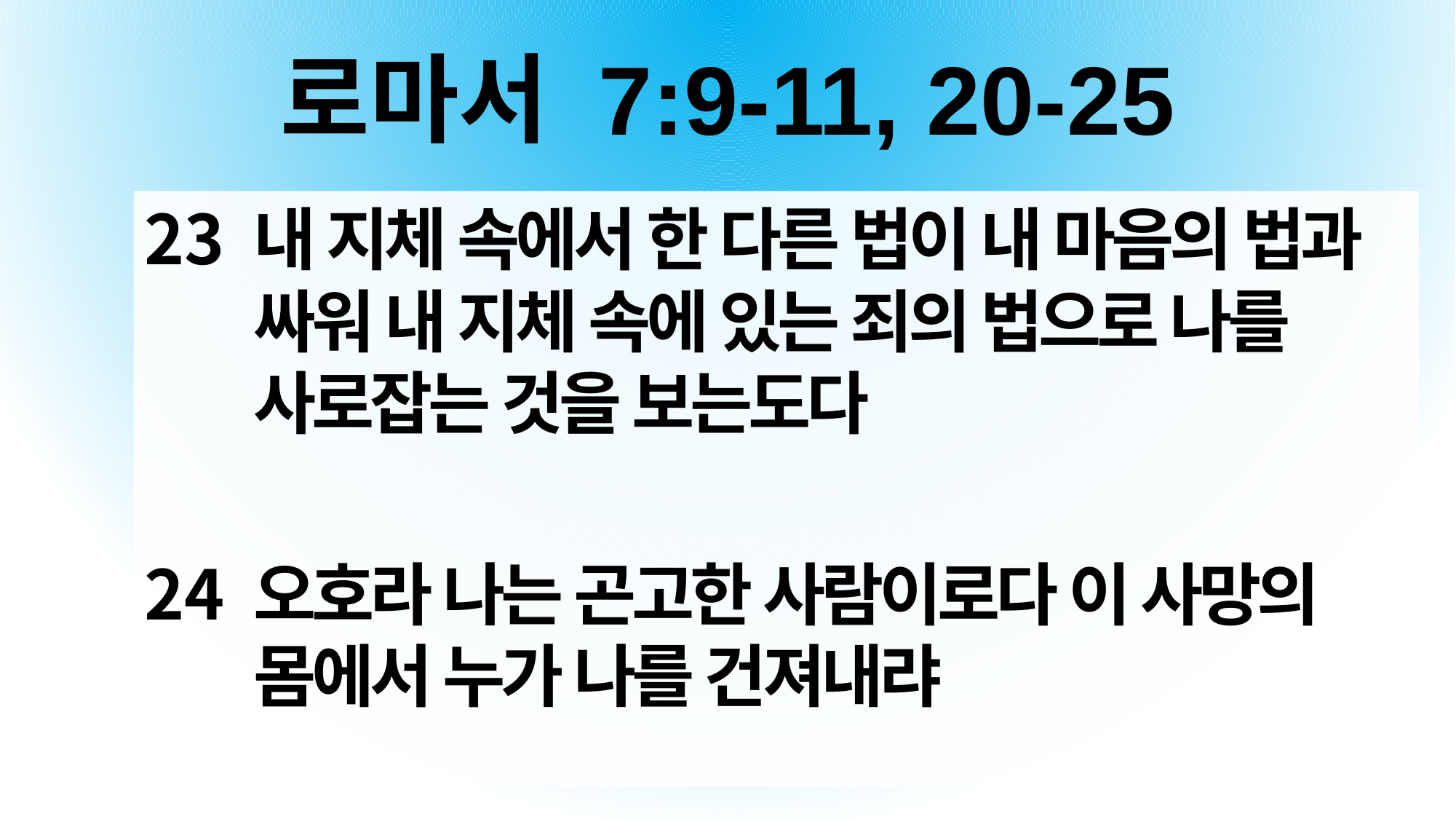

# 로마서 7:9-11, 20-25
내 지체 속에서 한 다른 법이 내 마음의 법과 싸워 내 지체 속에 있는 죄의 법으로 나를 사로잡는 것을 보는도다

오호라 나는 곤고한 사람이로다 이 사망의 몸에서 누가 나를 건져내랴